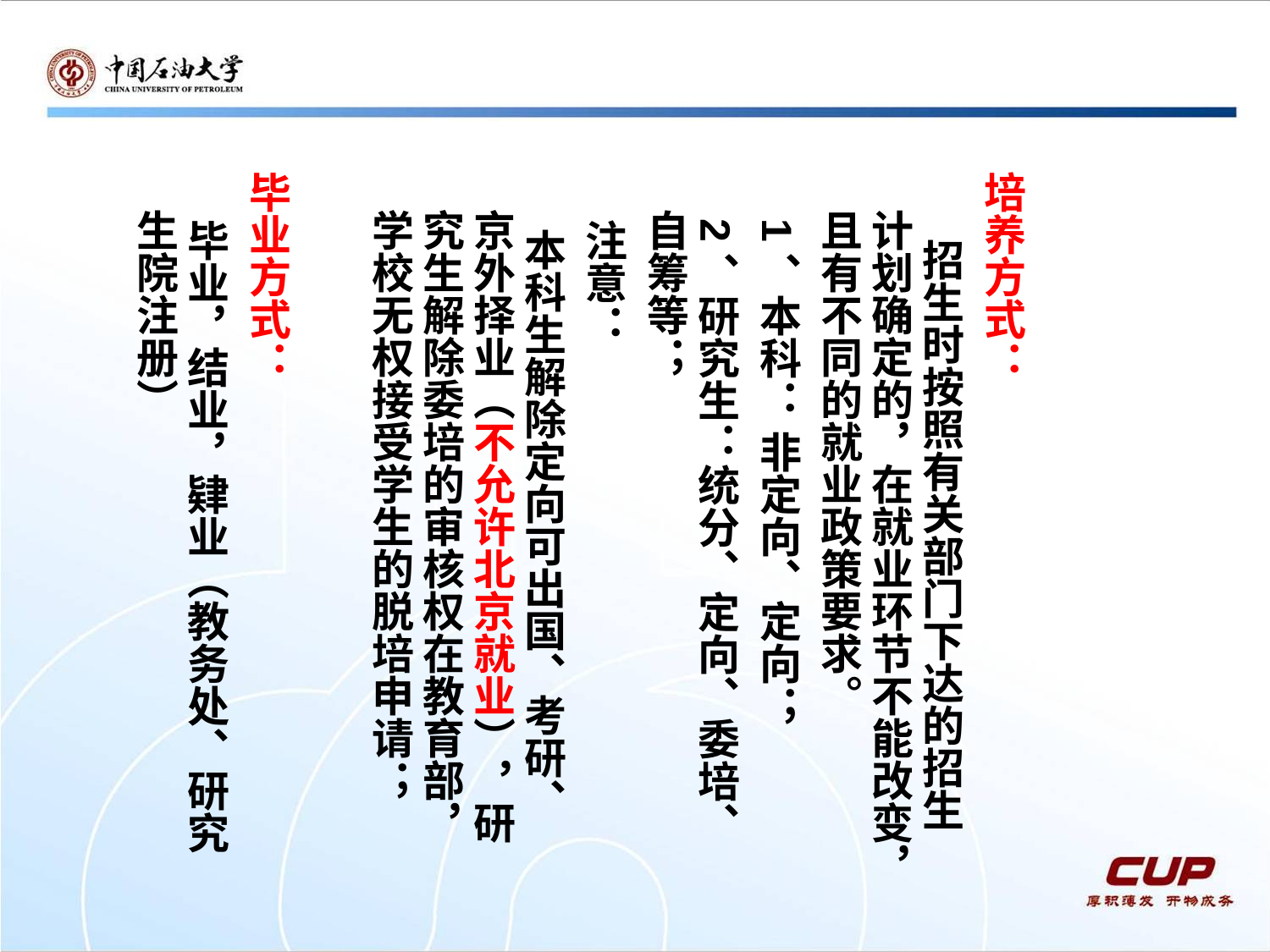

培养方式：
      招生时按照有关部门下达的招生计划确定的，在就业环节不能改变，且有不同的就业政策要求。
    1、本科： 非定向、定向；
    2、研究生：统分、定向、委培、自筹等；
    注意：
     本科生解除定向可出国、考研、京外择业（不允许北京就业），研究生解除委培的审核权在教育部，学校无权接受学生的脱培申请；

毕业方式：
    毕业，结业，肄业（教务处、研究生院注册）